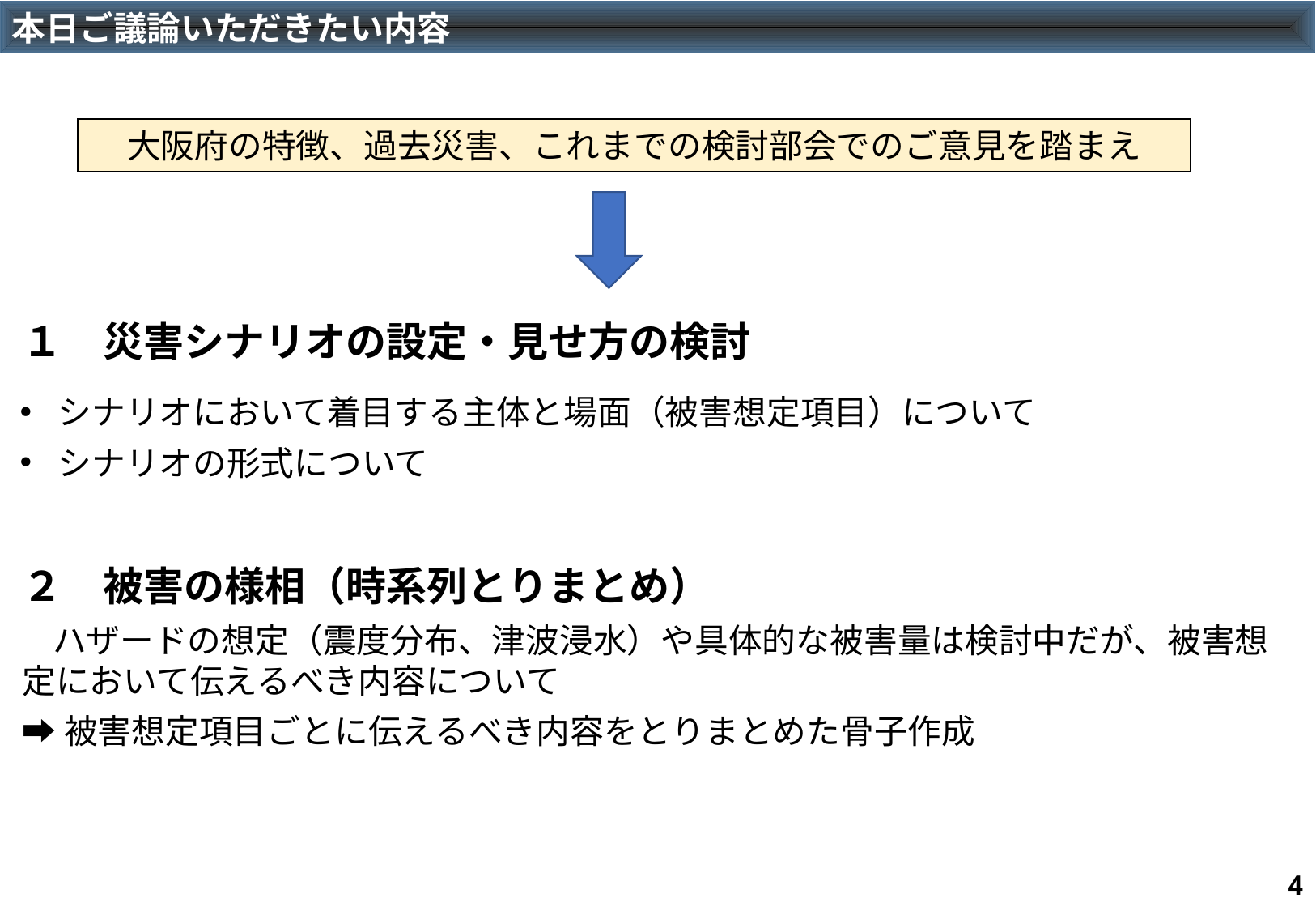

本日ご議論いただきたい内容
大阪府の特徴、過去災害、これまでの検討部会でのご意見を踏まえ

１　災害シナリオの設定・見せ方の検討
シナリオにおいて着目する主体と場面（被害想定項目）について
シナリオの形式について

２　被害の様相（時系列とりまとめ）
　ハザードの想定（震度分布、津波浸水）や具体的な被害量は検討中だが、被害想定において伝えるべき内容について
➡被害想定項目ごとに伝えるべき内容をとりまとめた骨子作成

4